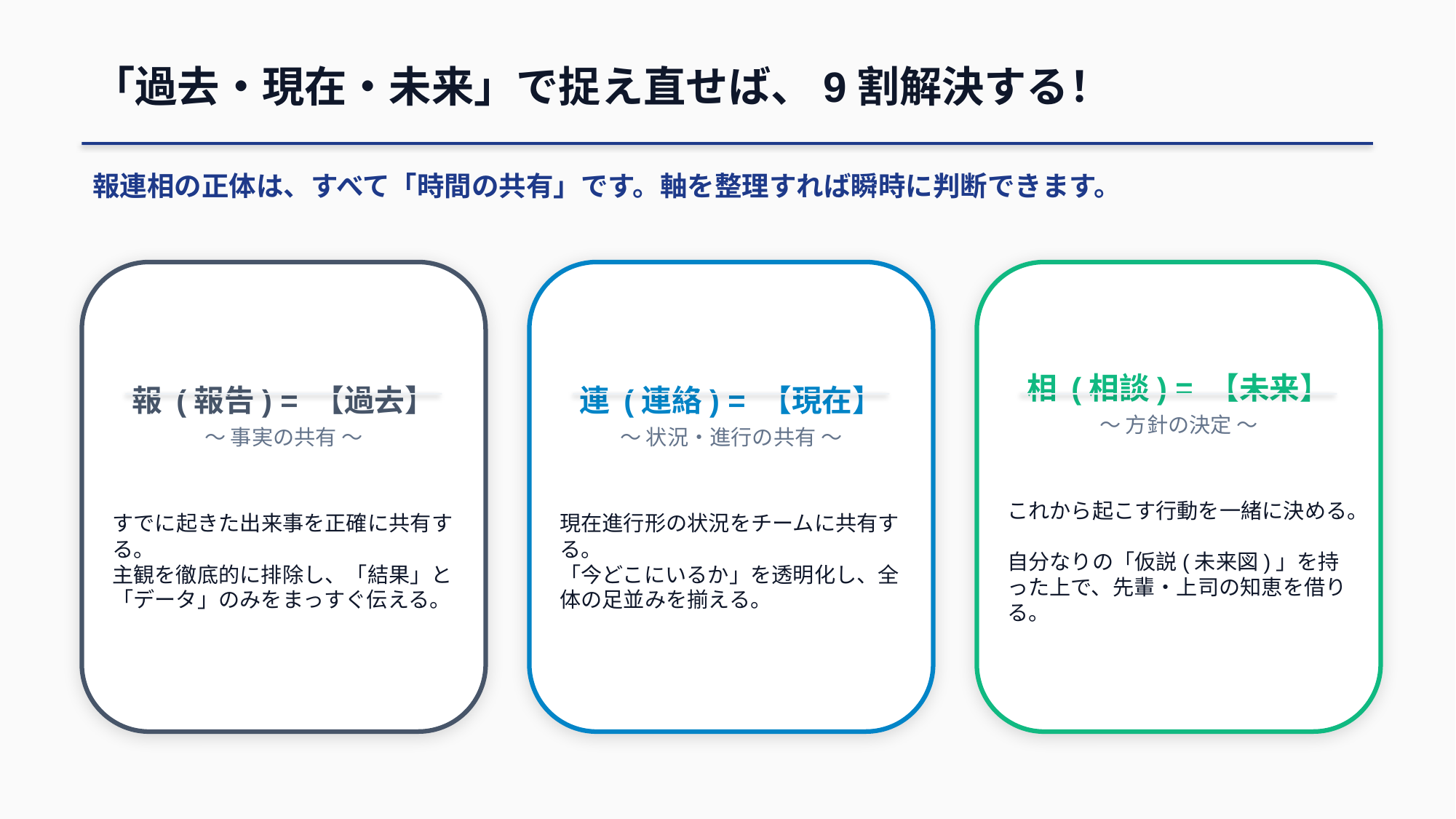

「過去・現在・未来」で捉え直せば、9割解決する！

報連相の正体は、すべて「時間の共有」です。軸を整理すれば瞬時に判断できます。
報 (報告) = 【過去】
〜 事実の共有 〜
すでに起きた出来事を正確に共有する。
主観を徹底的に排除し、「結果」と「データ」のみをまっすぐ伝える。
連 (連絡) = 【現在】
〜 状況・進行の共有 〜
現在進行形の状況をチームに共有する。
「今どこにいるか」を透明化し、全体の足並みを揃える。
相 (相談) = 【未来】
〜 方針の決定 〜
これから起こす行動を一緒に決める。
自分なりの「仮説(未来図)」を持った上で、先輩・上司の知恵を借りる。